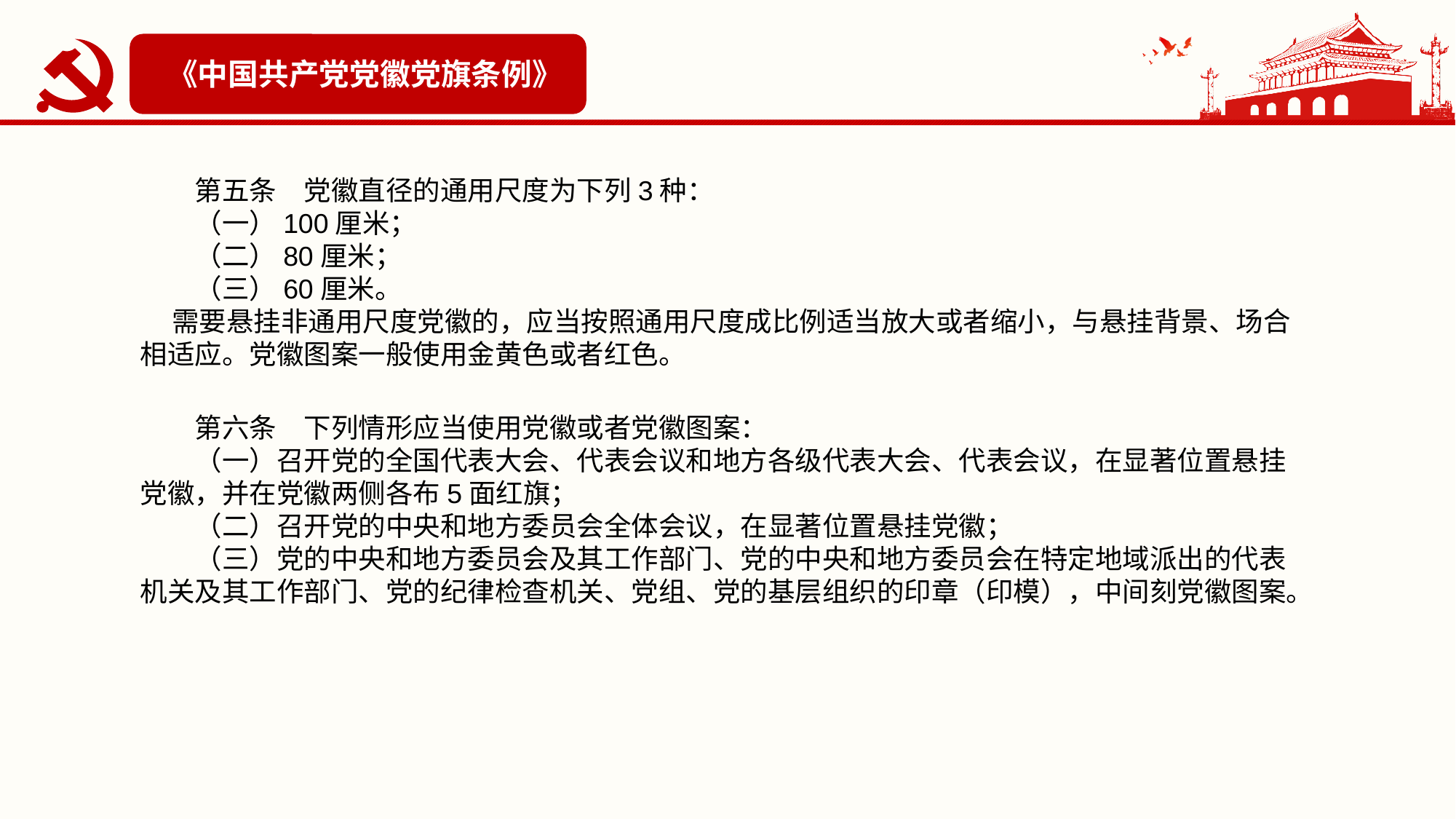

《中国共产党党徽党旗条例》
　　第五条　党徽直径的通用尺度为下列3种：
　　（一）100厘米；
　　（二）80厘米；
　　（三）60厘米。
    需要悬挂非通用尺度党徽的，应当按照通用尺度成比例适当放大或者缩小，与悬挂背景、场合相适应。党徽图案一般使用金黄色或者红色。
　　第六条　下列情形应当使用党徽或者党徽图案：
　　（一）召开党的全国代表大会、代表会议和地方各级代表大会、代表会议，在显著位置悬挂党徽，并在党徽两侧各布5面红旗；
　　（二）召开党的中央和地方委员会全体会议，在显著位置悬挂党徽；
　　（三）党的中央和地方委员会及其工作部门、党的中央和地方委员会在特定地域派出的代表机关及其工作部门、党的纪律检查机关、党组、党的基层组织的印章（印模），中间刻党徽图案。